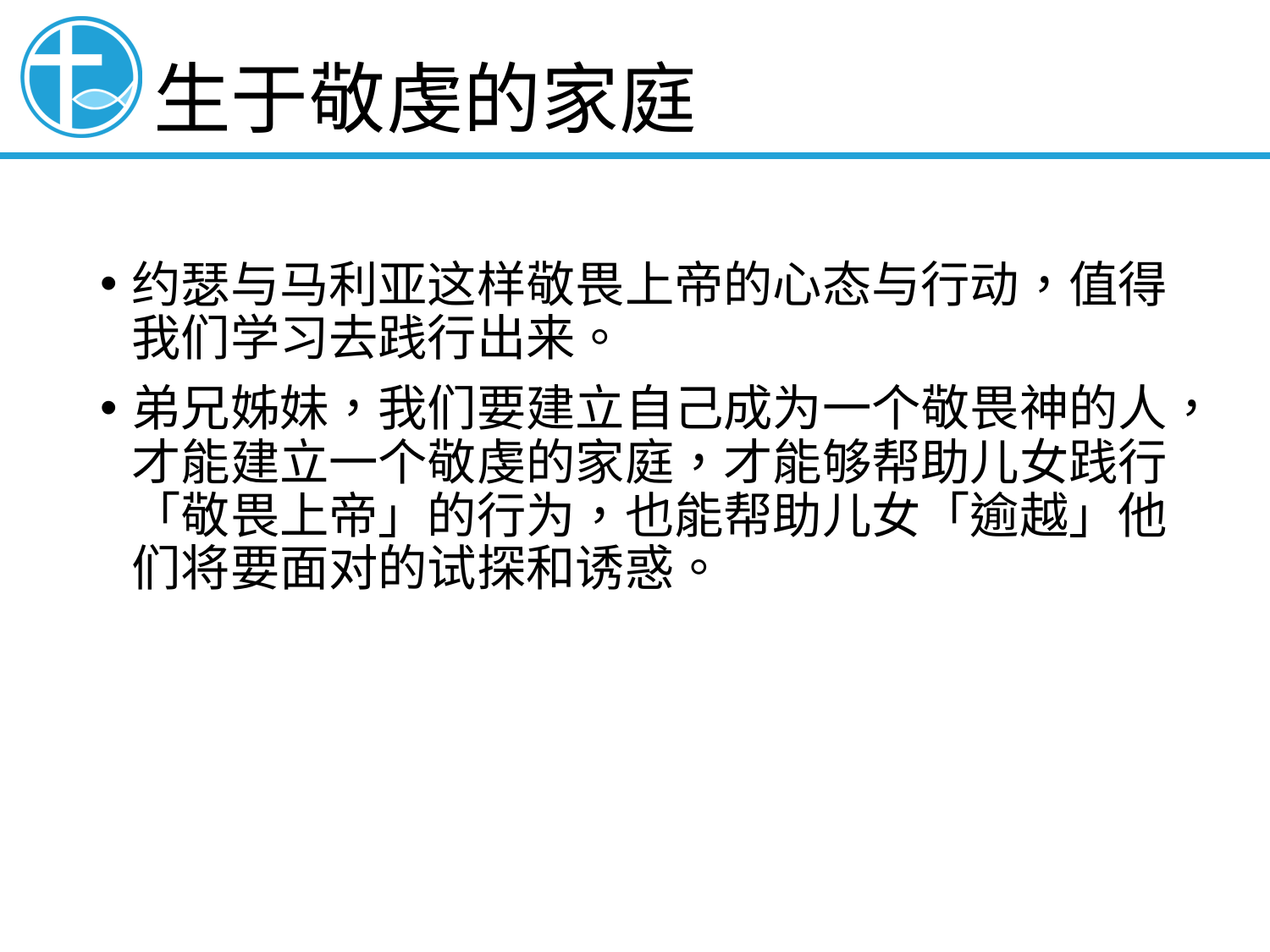

# 生于敬虔的家庭
约瑟与马利亚这样敬畏上帝的心态与行动，值得我们学习去践行出来。
弟兄姊妹，我们要建立自己成为一个敬畏神的人，才能建立一个敬虔的家庭，才能够帮助儿女践行「敬畏上帝」的行为，也能帮助儿女「逾越」他们将要面对的试探和诱惑。